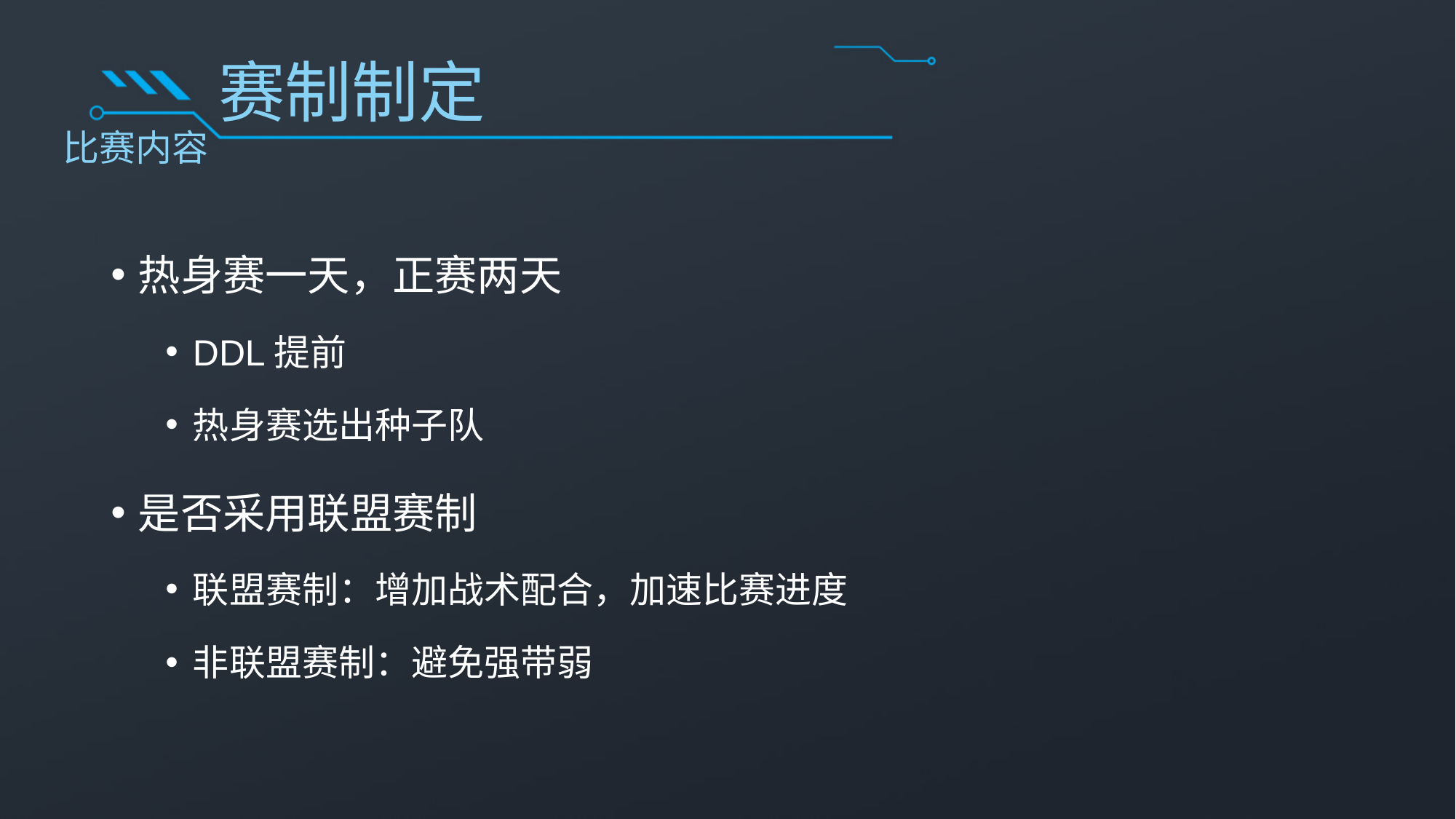

# 赛制制定
比赛内容
热身赛一天，正赛两天
DDL提前
热身赛选出种子队
是否采用联盟赛制
联盟赛制：增加战术配合，加速比赛进度
非联盟赛制：避免强带弱